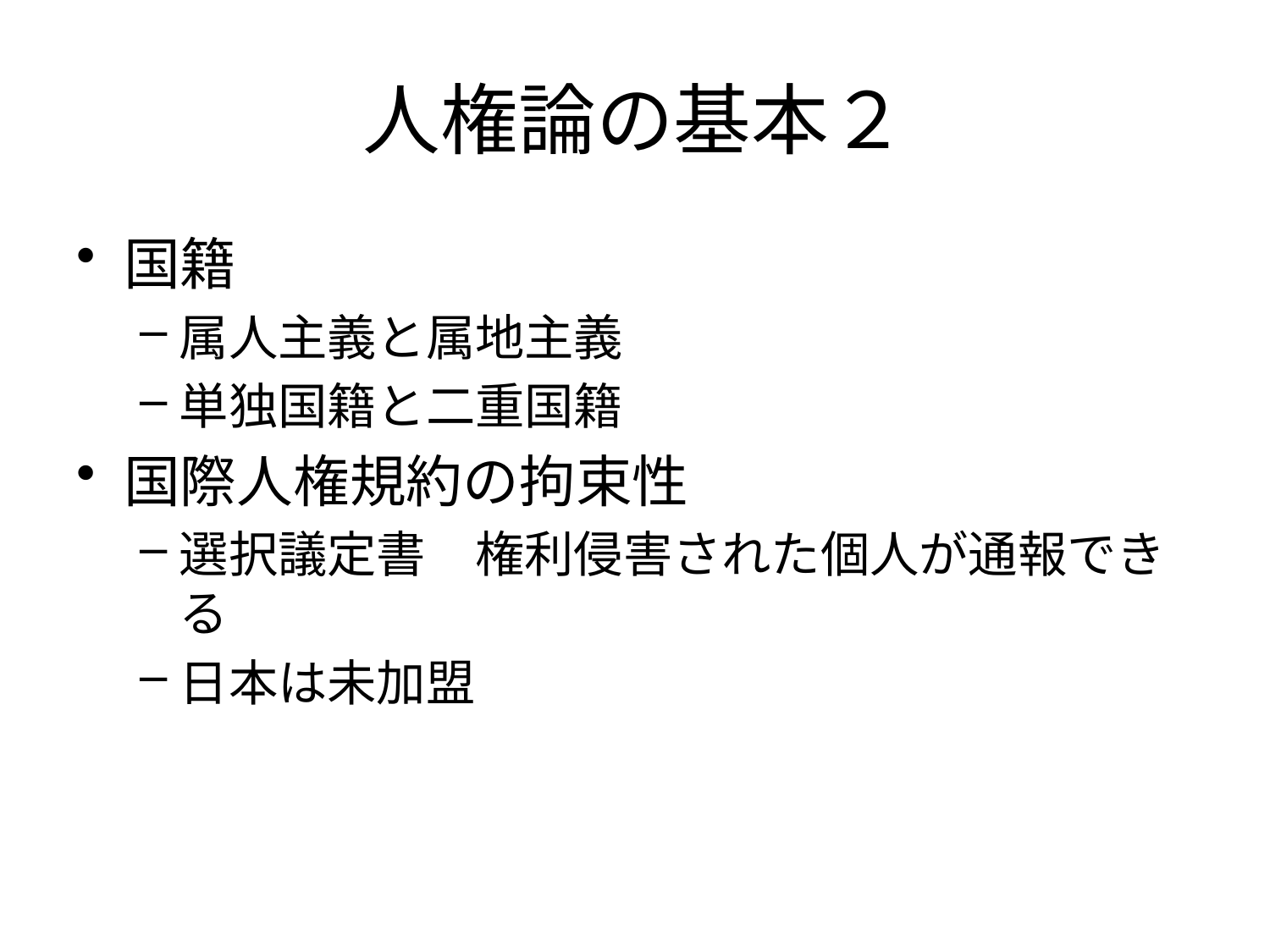

# 人権論の基本２
国籍
属人主義と属地主義
単独国籍と二重国籍
国際人権規約の拘束性
選択議定書　権利侵害された個人が通報できる
日本は未加盟